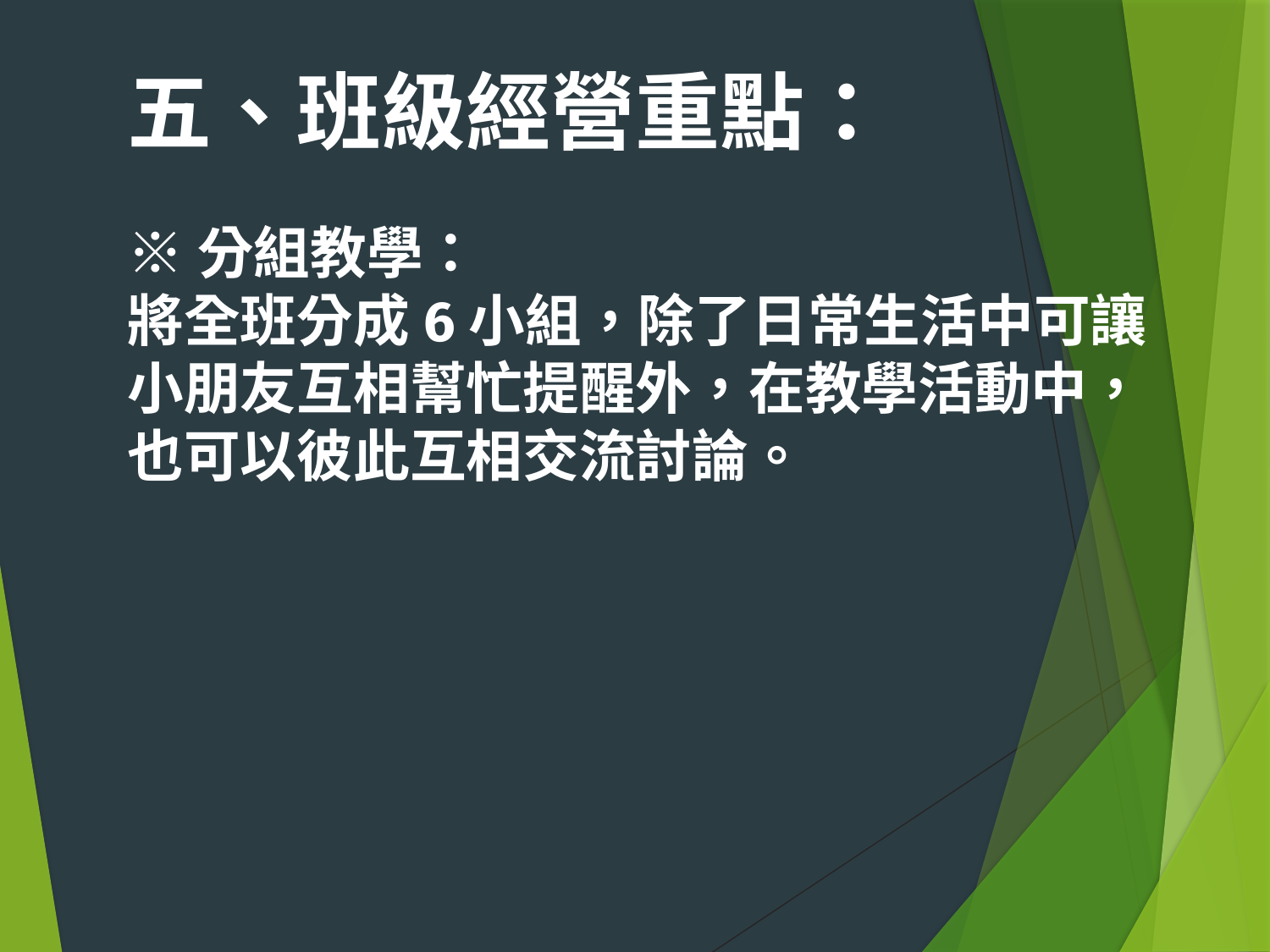

五、班級經營重點：
※分組教學：
將全班分成6小組，除了日常生活中可讓小朋友互相幫忙提醒外，在教學活動中，也可以彼此互相交流討論。